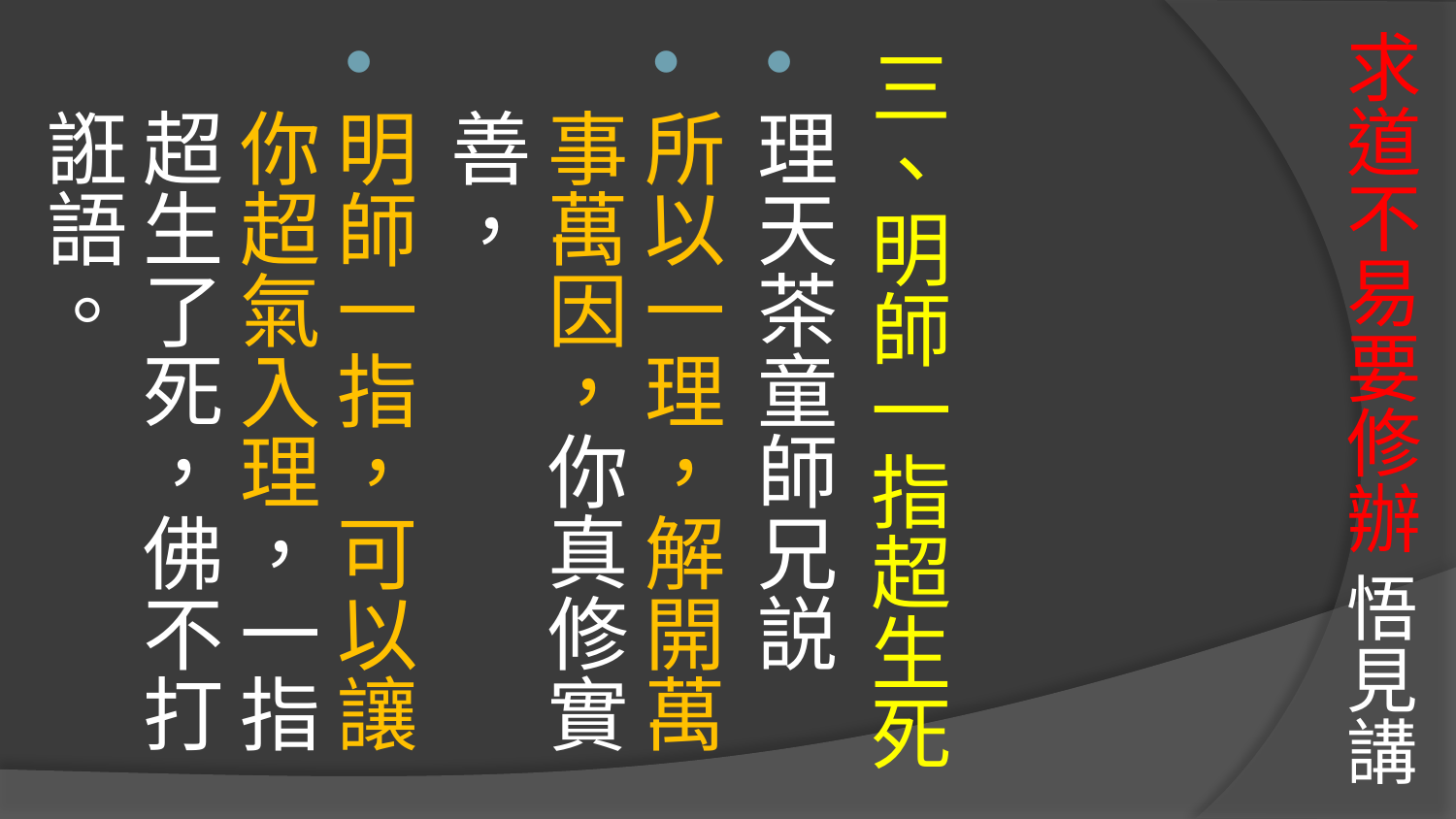

# 求道不易要修辦 悟見講
三、明師一指超生死
理天茶童師兄説
所以一理，解開萬事萬因，你真修實善，
明師一指，可以讓你超氣入理，一指超生了死，佛不打誑語。